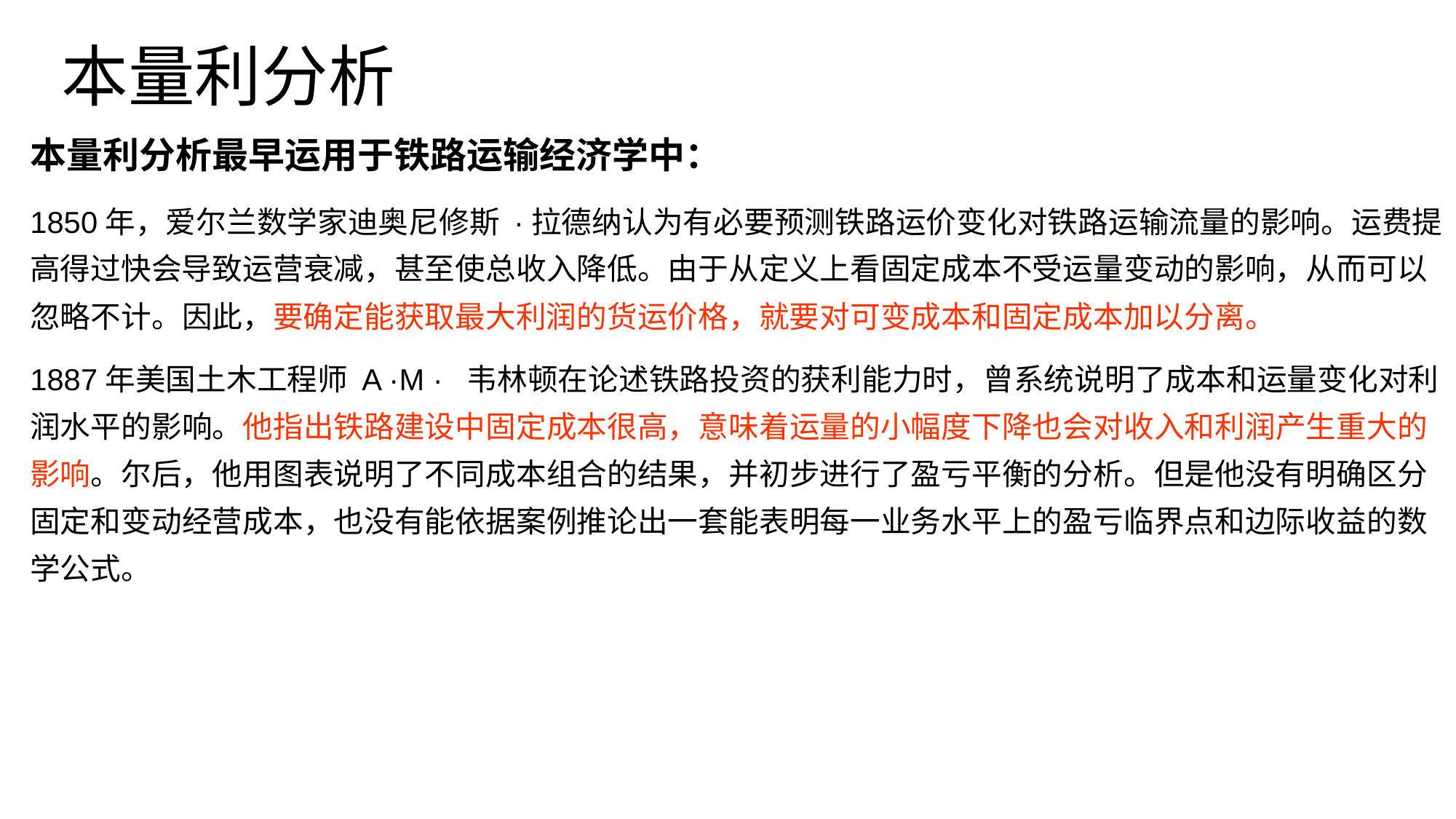

# 本量利分析
本量利分析最早运用于铁路运输经济学中：
1850年，爱尔兰数学家迪奥尼修斯 ·拉德纳认为有必要预测铁路运价变化对铁路运输流量的影响。运费提高得过快会导致运营衰减，甚至使总收入降低。由于从定义上看固定成本不受运量变动的影响，从而可以忽略不计。因此，要确定能获取最大利润的货运价格，就要对可变成本和固定成本加以分离。
1887年美国土木工程师 A ·M ·  韦林顿在论述铁路投资的获利能力时，曾系统说明了成本和运量变化对利润水平的影响。他指出铁路建设中固定成本很高，意味着运量的小幅度下降也会对收入和利润产生重大的影响。尔后，他用图表说明了不同成本组合的结果，并初步进行了盈亏平衡的分析。但是他没有明确区分固定和变动经营成本，也没有能依据案例推论出一套能表明每一业务水平上的盈亏临界点和边际收益的数学公式。